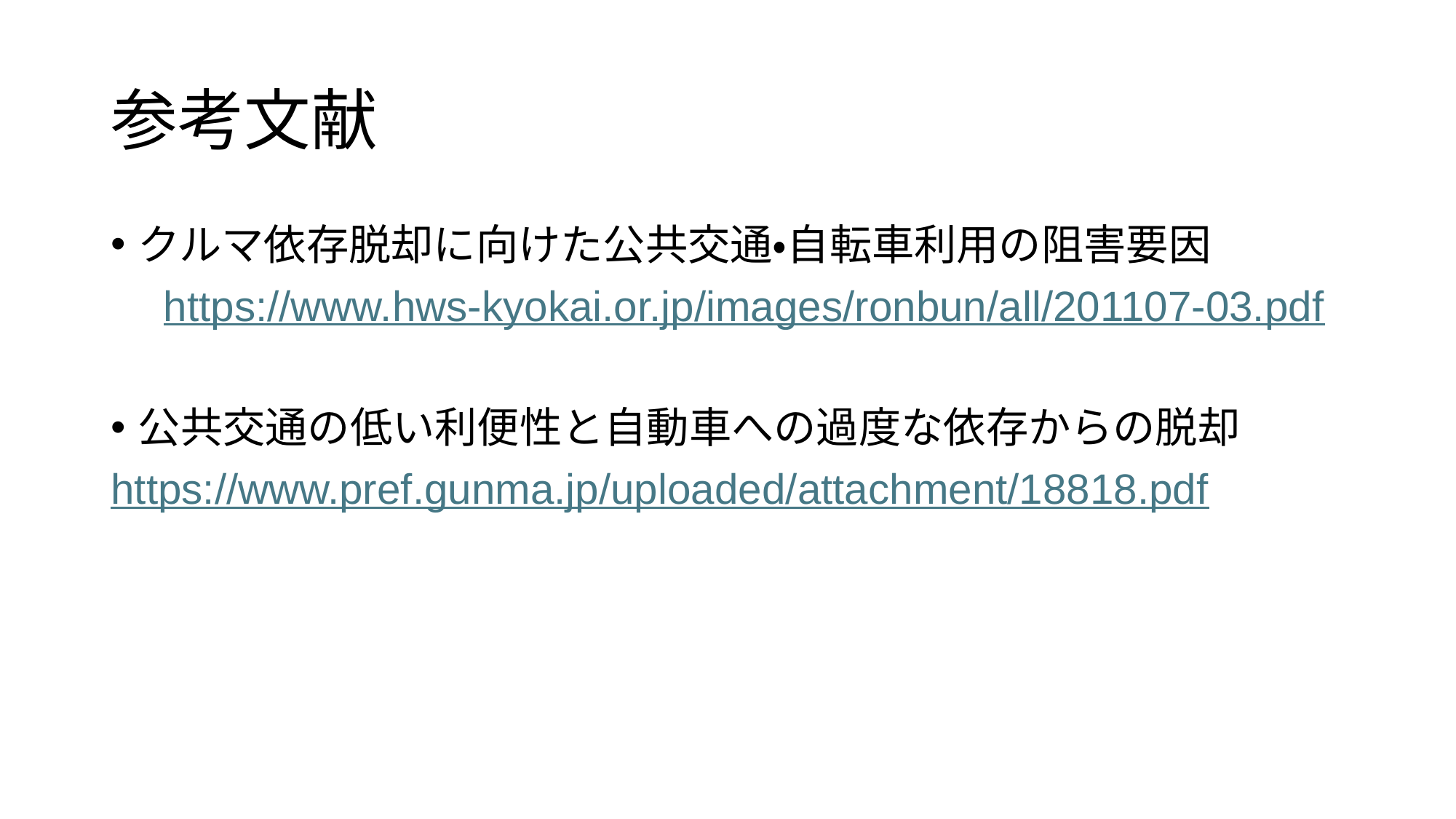

# 参考文献
クルマ依存脱却に向けた公共交通・自転車利用の阻害要因
　https://www.hws-kyokai.or.jp/images/ronbun/all/201107-03.pdf

公共交通の低い利便性と自動車への過度な依存からの脱却
https://www.pref.gunma.jp/uploaded/attachment/18818.pdf